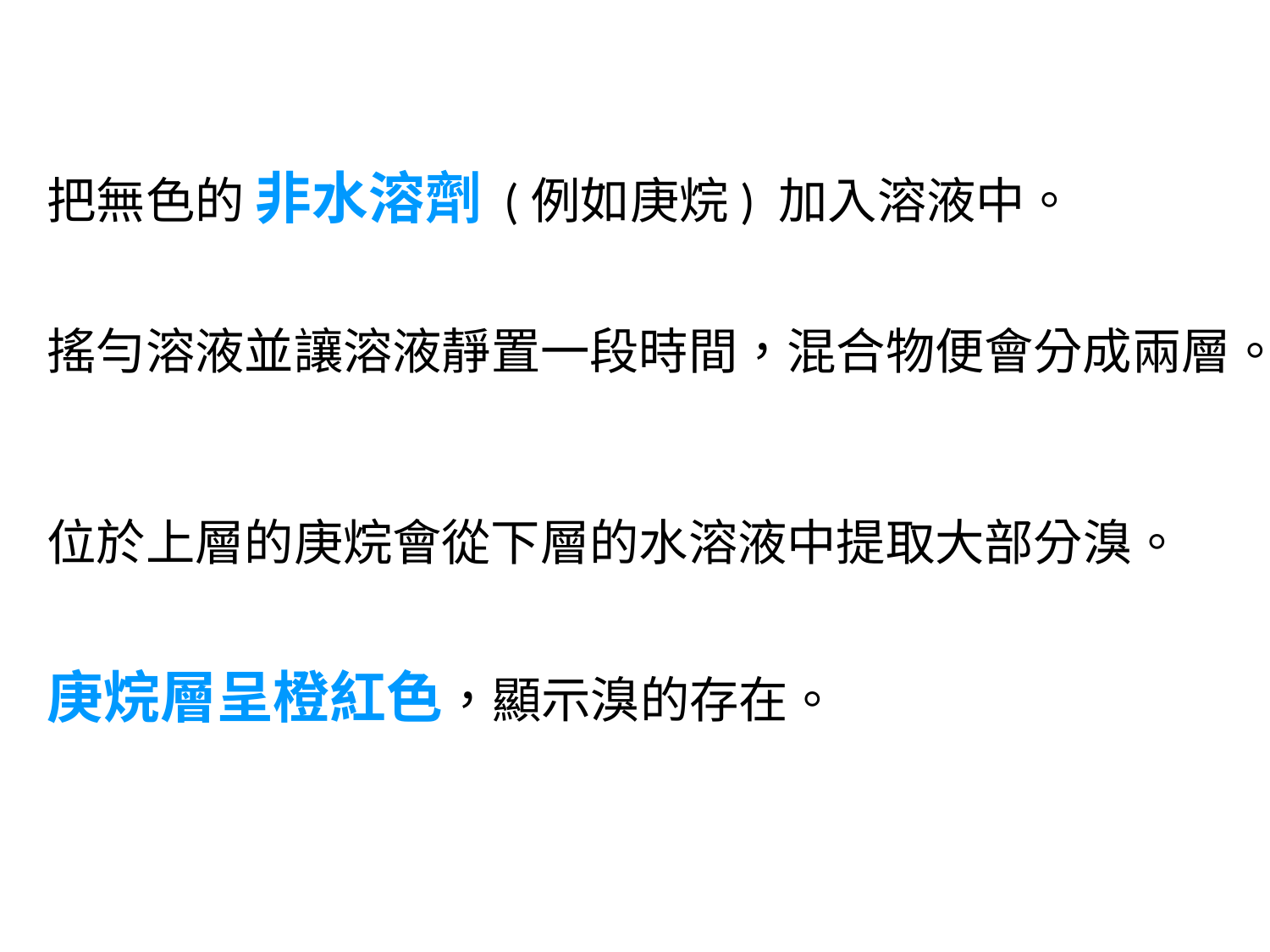

把無色的 非水溶劑 (例如庚烷) 加入溶液中。
搖勻溶液並讓溶液靜置一段時間，混合物便會分成兩層。
位於上層的庚烷會從下層的水溶液中提取大部分溴。
庚烷層呈橙紅色，顯示溴的存在。